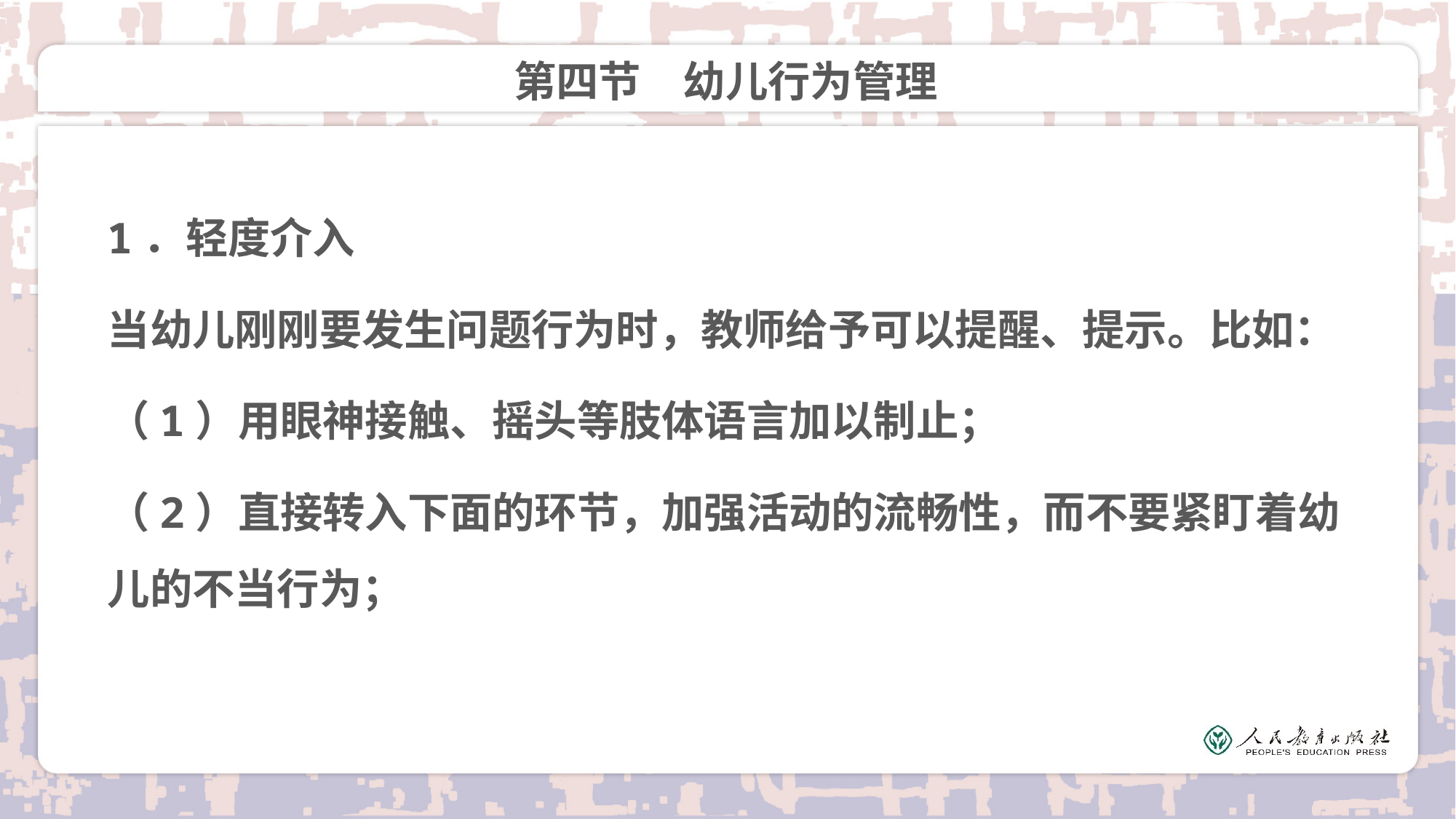

# 第四节　幼儿行为管理
1．轻度介入
当幼儿刚刚要发生问题行为时，教师给予可以提醒、提示。比如：
（1）用眼神接触、摇头等肢体语言加以制止；
（2）直接转入下面的环节，加强活动的流畅性，而不要紧盯着幼儿的不当行为；